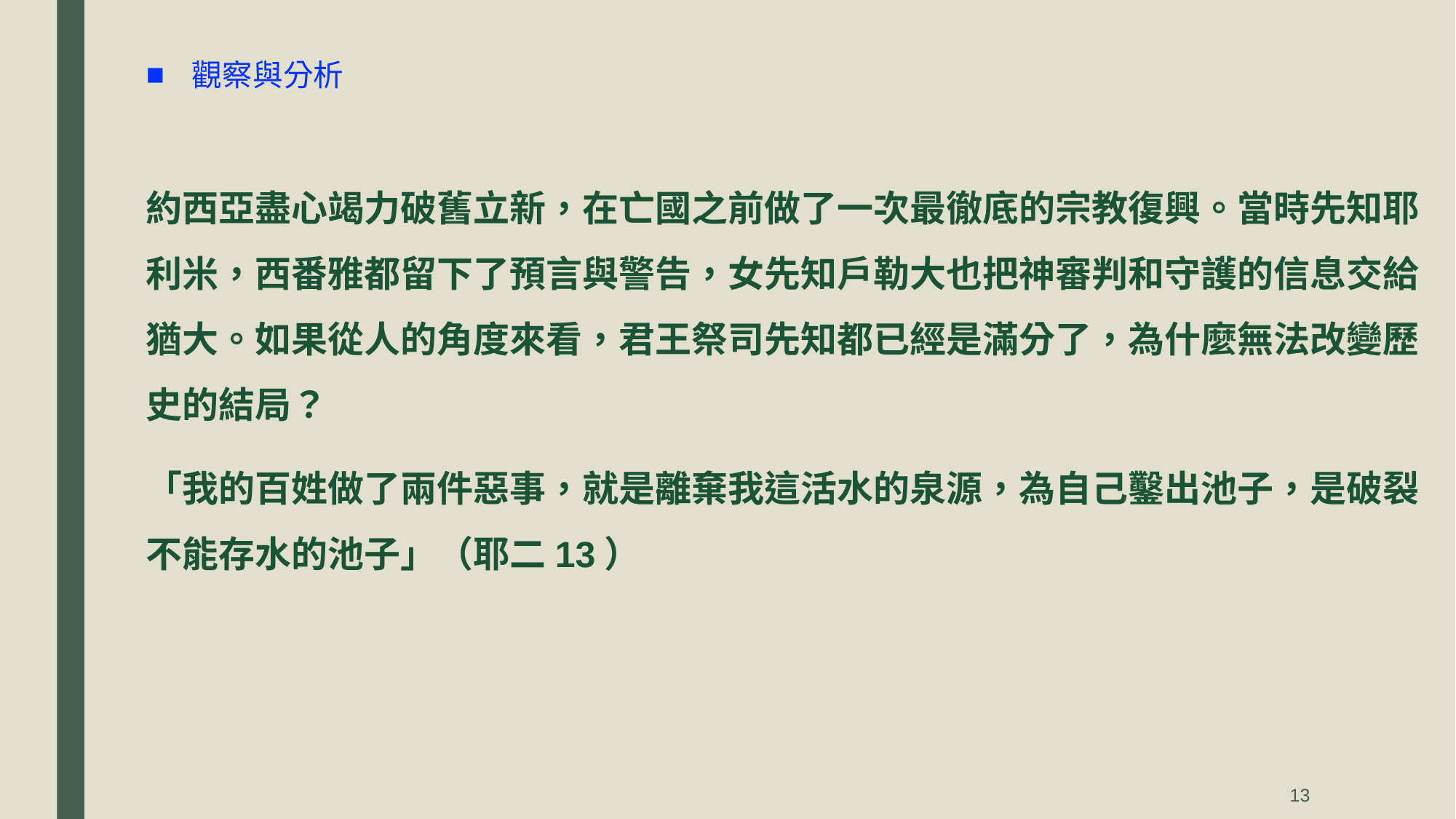

觀察與分析

約西亞盡心竭力破舊立新，在亡國之前做了一次最徹底的宗教復興。當時先知耶利米，西番雅都留下了預言與警告，女先知戶勒大也把神審判和守護的信息交給猶大。如果從人的角度來看，君王祭司先知都已經是滿分了，為什麼無法改變歷史的結局？
「我的百姓做了兩件惡事，就是離棄我這活水的泉源，為自己鑿出池子，是破裂不能存水的池子」（耶二13）
13